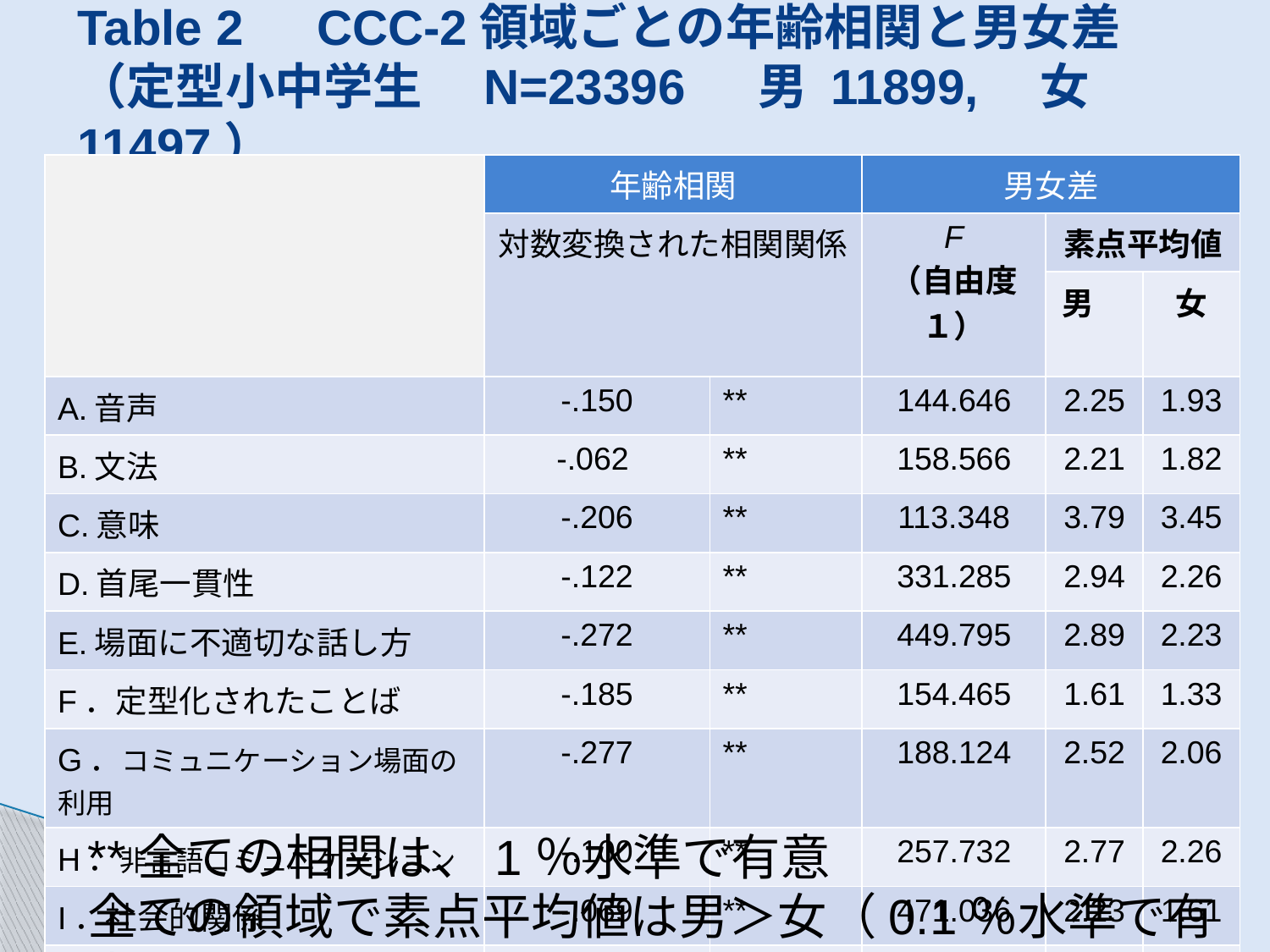

# Table 2　CCC-2領域ごとの年齢相関と男女差 （定型小中学生　N=23396　 男 11899,　女 11497）
|  | 年齢相関 |  | 男女差 |  |  |
| --- | --- | --- | --- | --- | --- |
|  | 対数変換された相関関係 |  | F （自由度１） | 素点平均値 |  |
|  |  |  |  | 男 | 女 |
| A.音声 | -.150 | \*\* | 144.646 | 2.25 | 1.93 |
| B.文法 | -.062 | \*\* | 158.566 | 2.21 | 1.82 |
| C.意味 | -.206 | \*\* | 113.348 | 3.79 | 3.45 |
| D.首尾一貫性 | -.122 | \*\* | 331.285 | 2.94 | 2.26 |
| E.場面に不適切な話し方 | -.272 | \*\* | 449.795 | 2.89 | 2.23 |
| F．定型化されたことば | -.185 | \*\* | 154.465 | 1.61 | 1.33 |
| G．コミュニケーション場面の利用 | -.277 | \*\* | 188.124 | 2.52 | 2.06 |
| H．非言語コミュニケーション | -.100 | \*\* | 257.732 | 2.77 | 2.26 |
| I．社会的関係 | -.069 | \*\* | 471.036 | 2.23 | 1.61 |
| F．興味関心 | -.143 | \*\* | 431.657 | 3.32 | 2.62 |
**全ての相関は、1％水準で有意
全ての領域で素点平均値は男＞女（0.1％水準で有意)